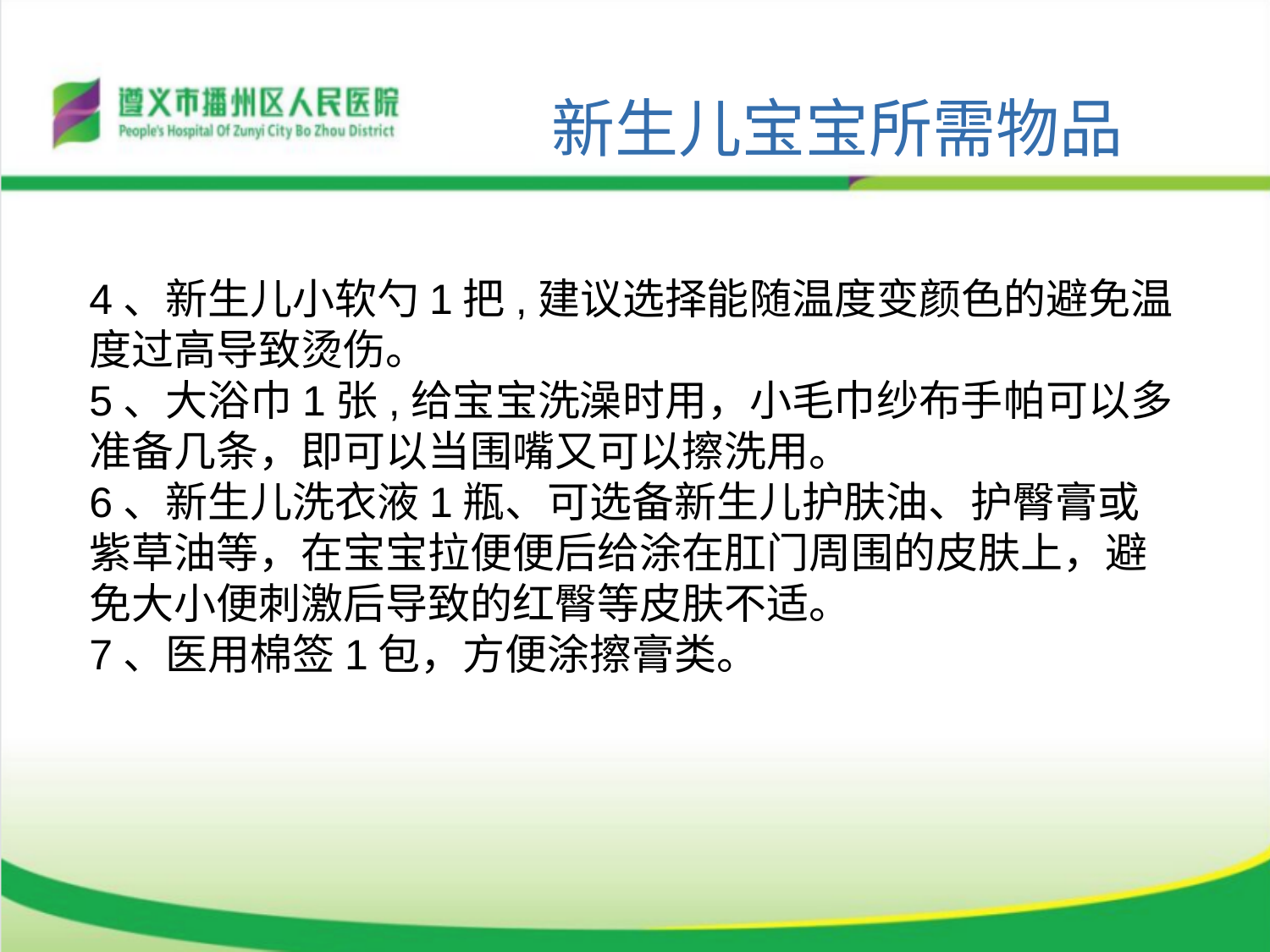

新生儿宝宝所需物品
4、新生儿小软勺1把,建议选择能随温度变颜色的避免温度过高导致烫伤。
5、大浴巾1张,给宝宝洗澡时用，小毛巾纱布手帕可以多准备几条，即可以当围嘴又可以擦洗用。
6、新生儿洗衣液1瓶、可选备新生儿护肤油、护臀膏或紫草油等，在宝宝拉便便后给涂在肛门周围的皮肤上，避免大小便刺激后导致的红臀等皮肤不适。
7、医用棉签1包，方便涂擦膏类。